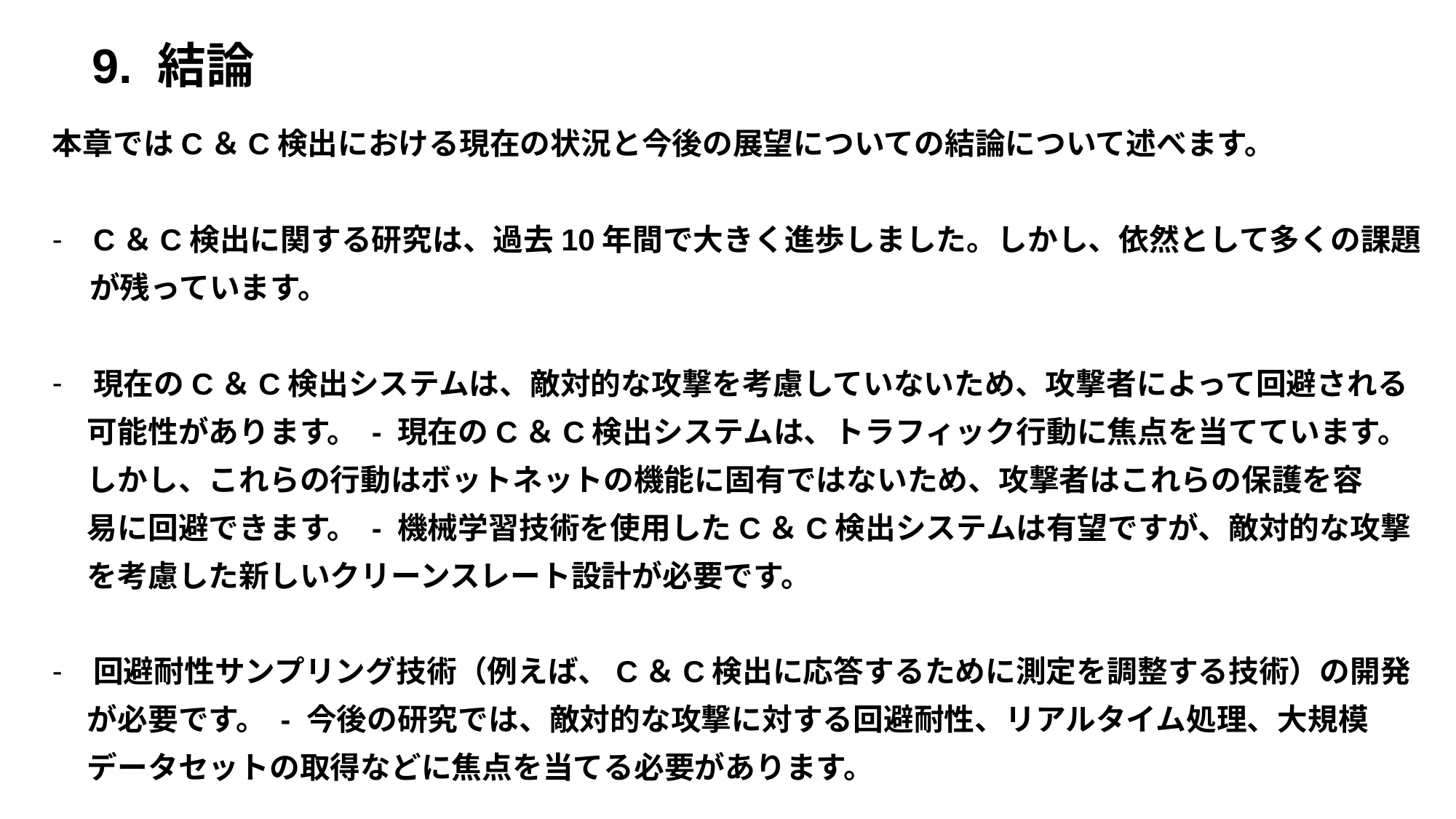

# 9. 結論
本章ではC＆C検出における現在の状況と今後の展望についての結論について述べます。

C＆C検出に関する研究は、過去10年間で大きく進歩しました。しかし、依然として多くの課題
　 が残っています。

現在のC＆C検出システムは、敵対的な攻撃を考慮していないため、攻撃者によって回避される
    可能性があります。 - 現在のC＆C検出システムは、トラフィック行動に焦点を当てています。
    しかし、これらの行動はボットネットの機能に固有ではないため、攻撃者はこれらの保護を容
    易に回避できます。 - 機械学習技術を使用したC＆C検出システムは有望ですが、敵対的な攻撃
    を考慮した新しいクリーンスレート設計が必要です。

回避耐性サンプリング技術（例えば、C＆C検出に応答するために測定を調整する技術）の開発
    が必要です。 - 今後の研究では、敵対的な攻撃に対する回避耐性、リアルタイム処理、大規模
    データセットの取得などに焦点を当てる必要があります。